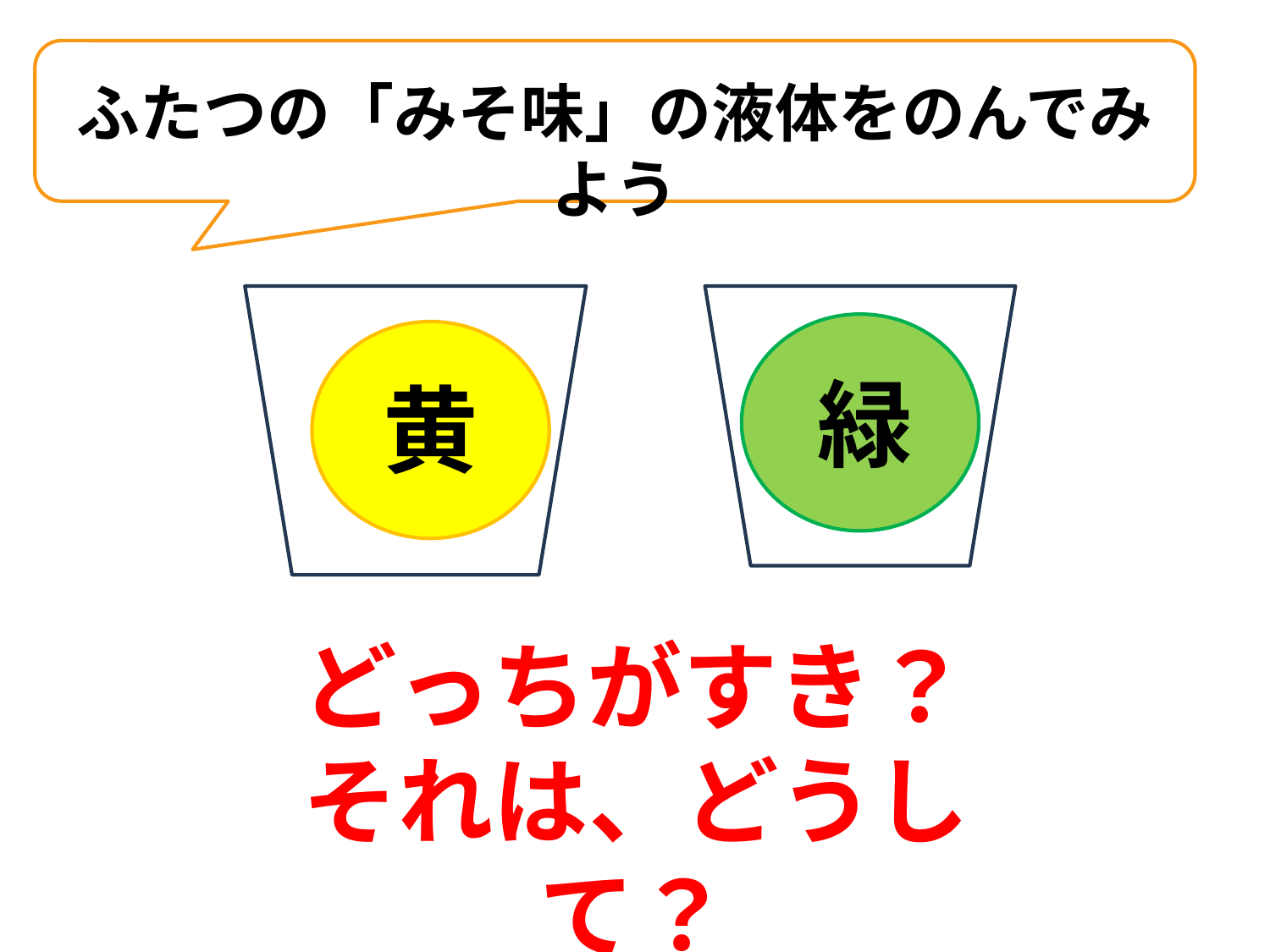

ふたつの「みそ味」の液体をのんでみよう

赤
緑
黄
どっちがすき？
それは、どうして？
2